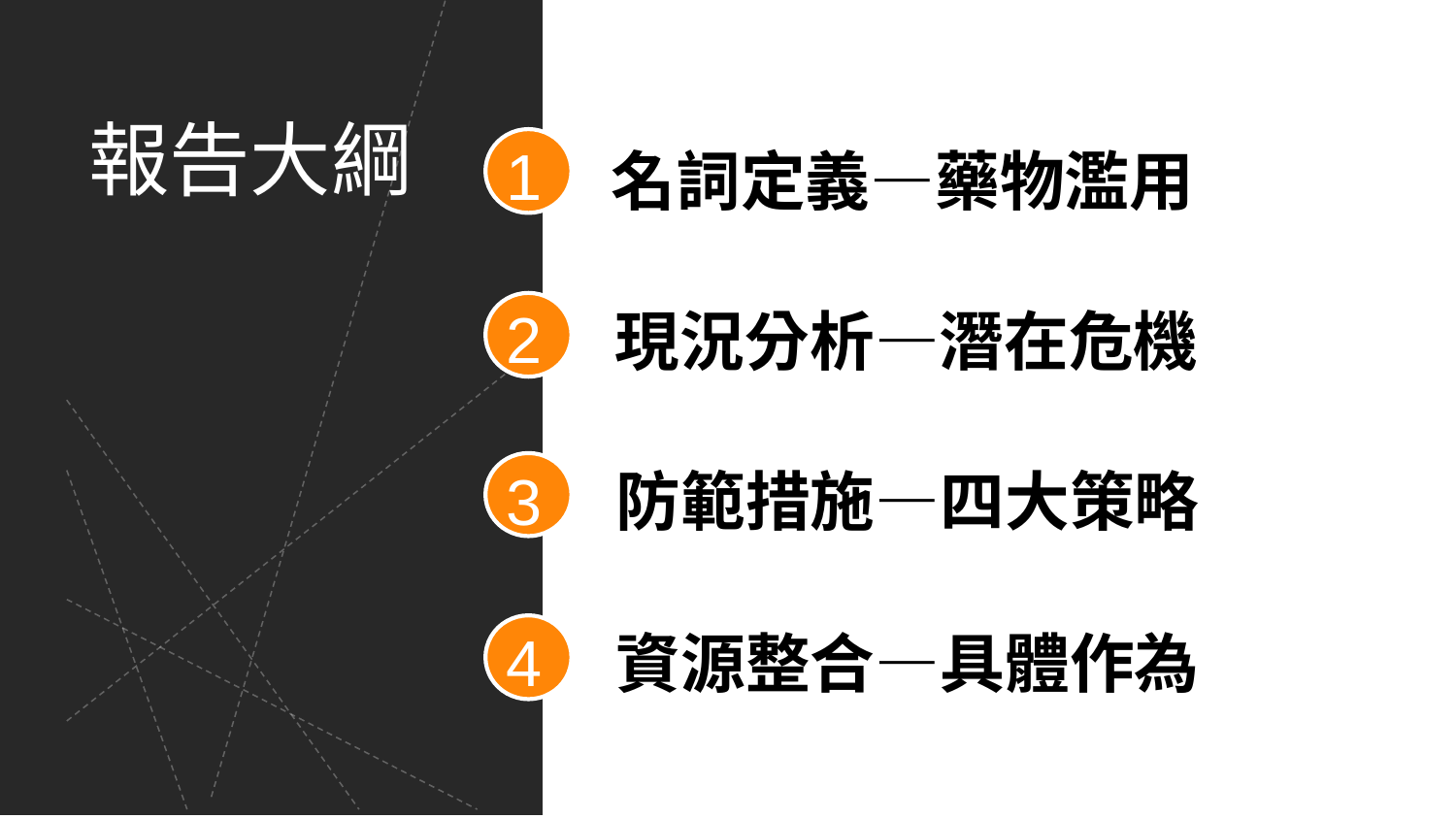

報告大綱
1

名詞定義—藥物濫用
2

現況分析—潛在危機

3
防範措施—四大策略
4

資源整合—具體作為